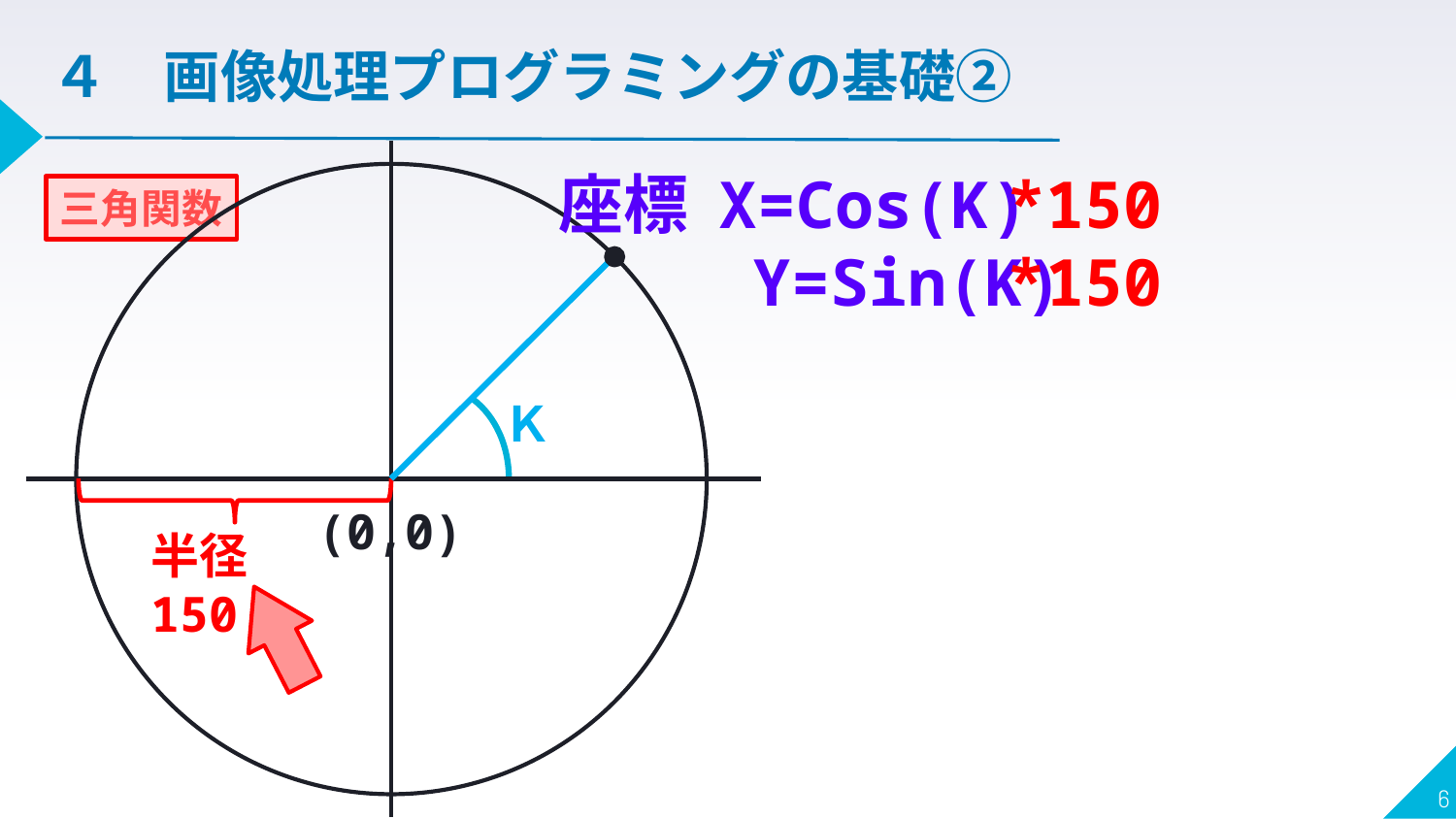

４　画像処理プログラミングの基礎②
*150
*150
座標 X=Cos(K)
     Y=Sin(K)

三角関数

Ｋ

半径150
(0,0)

6